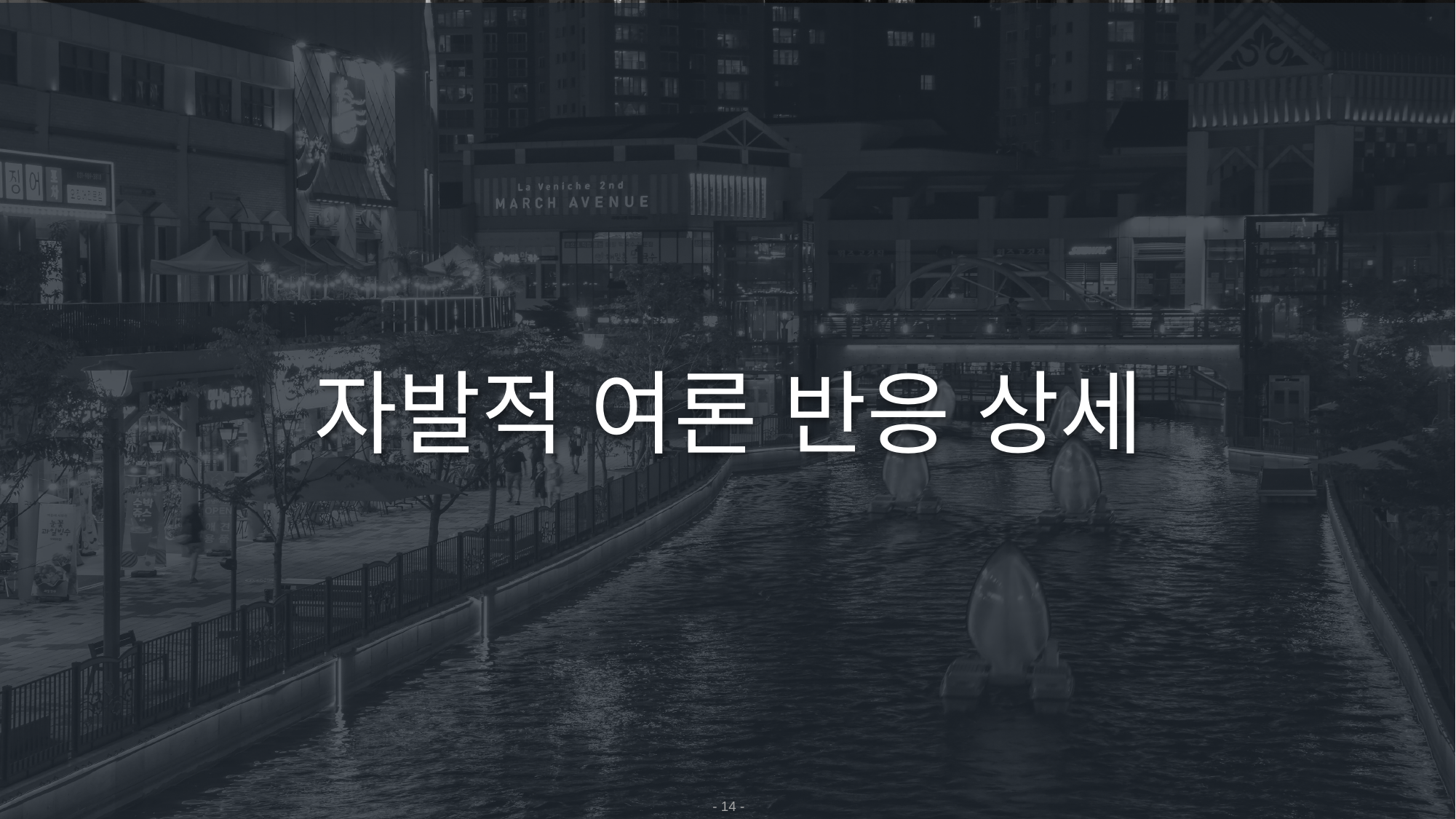

자발적 여론 반응 상세
- 14 -